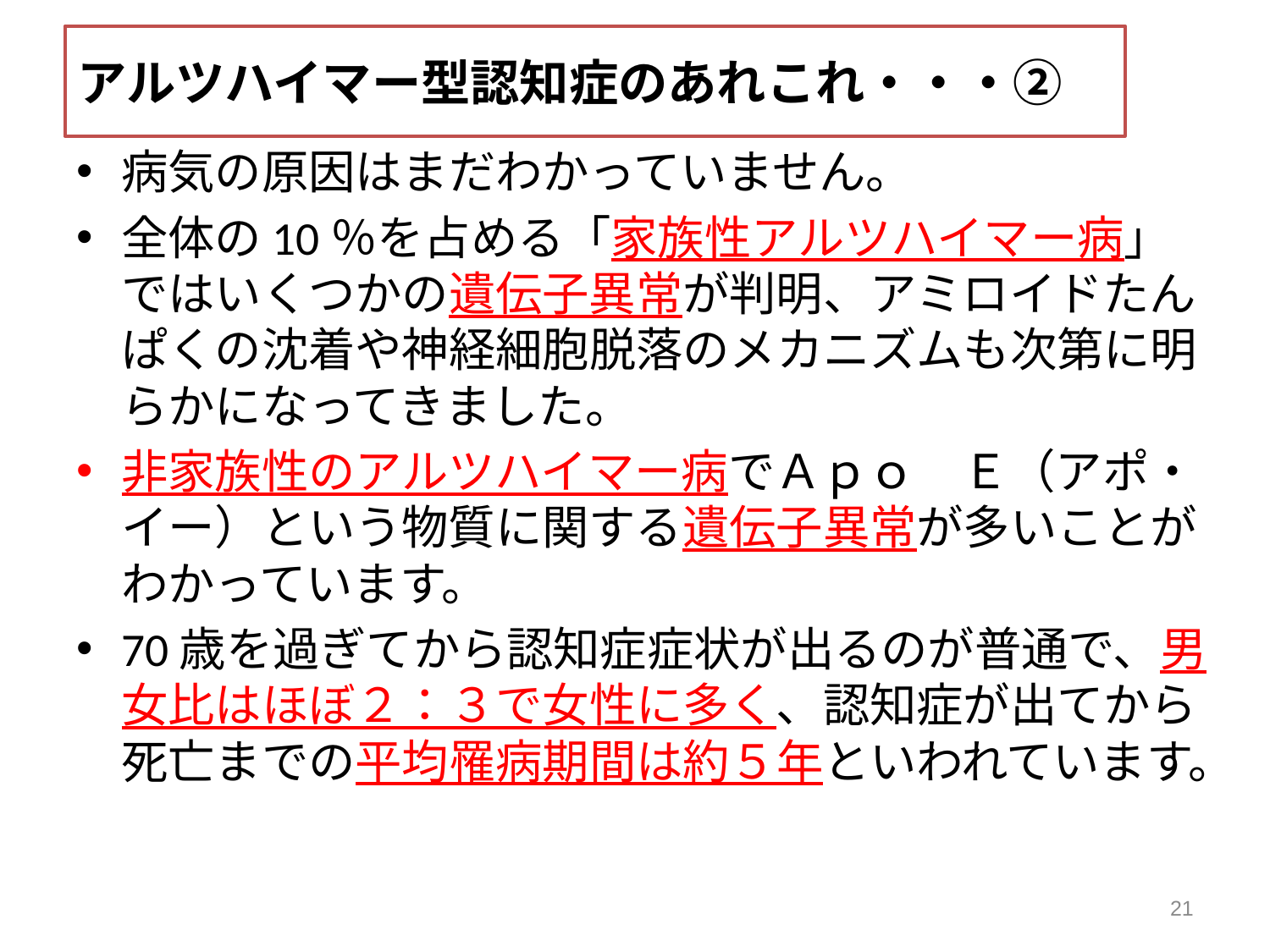

アルツハイマー型認知症のあれこれ・・・②
病気の原因はまだわかっていません。
全体の10％を占める「家族性アルツハイマー病」ではいくつかの遺伝子異常が判明、アミロイドたんぱくの沈着や神経細胞脱落のメカニズムも次第に明らかになってきました。
非家族性のアルツハイマー病でＡｐｏ　Ｅ（アポ・イー）という物質に関する遺伝子異常が多いことがわかっています。
70歳を過ぎてから認知症症状が出るのが普通で、男女比はほぼ２：３で女性に多く、認知症が出てから死亡までの平均罹病期間は約５年といわれています。
21